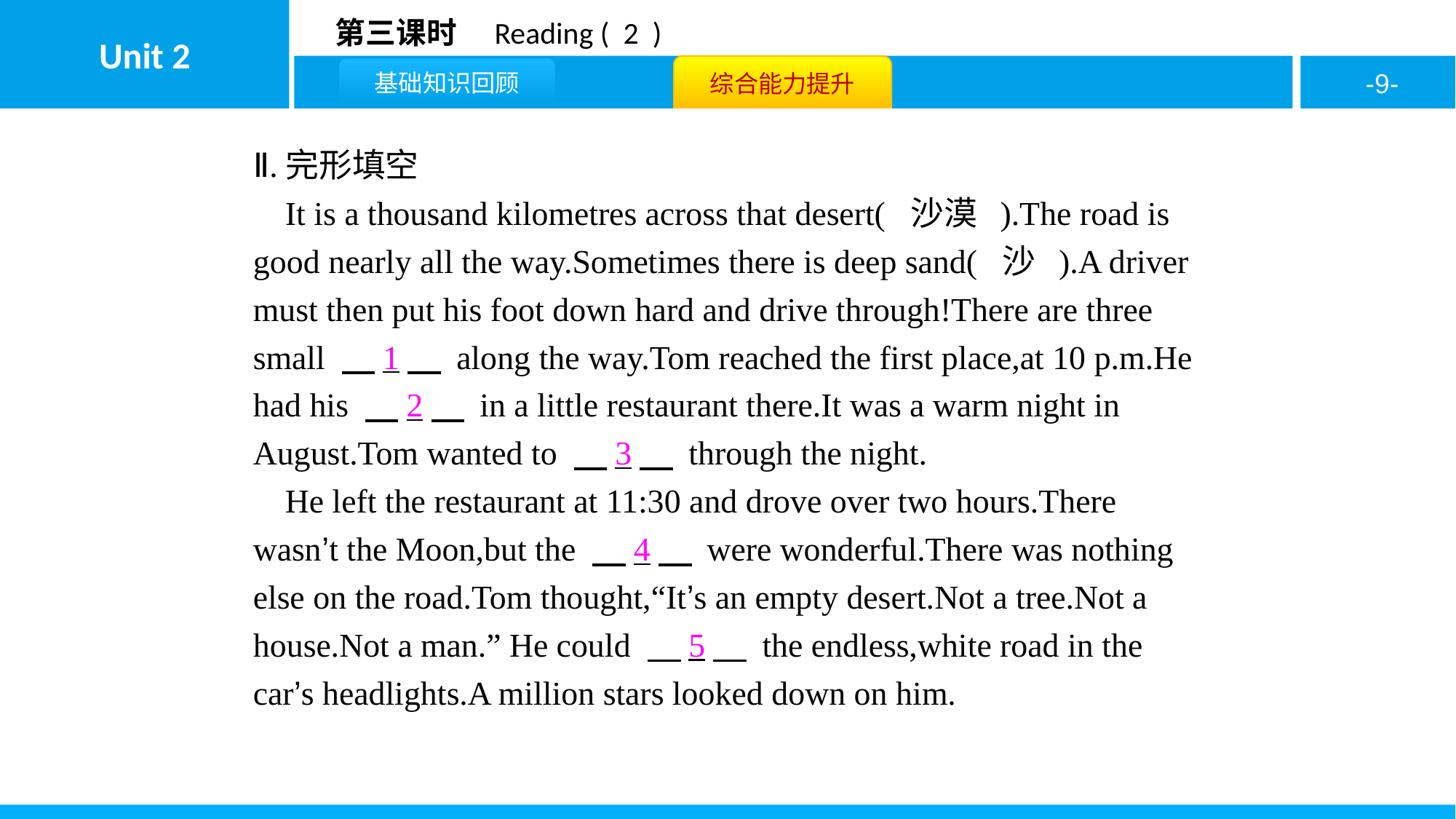

Ⅱ.完形填空
It is a thousand kilometres across that desert(  沙漠  ).The road is good nearly all the way.Sometimes there is deep sand(  沙  ).A driver must then put his foot down hard and drive through!There are three small 　1　 along the way.Tom reached the first place,at 10 p.m.He had his 　2　 in a little restaurant there.It was a warm night in August.Tom wanted to 　3　 through the night.
He left the restaurant at 11:30 and drove over two hours.There wasn’t the Moon,but the 　4　 were wonderful.There was nothing else on the road.Tom thought,“It’s an empty desert.Not a tree.Not a house.Not a man.” He could 　5　 the endless,white road in the car’s headlights.A million stars looked down on him.